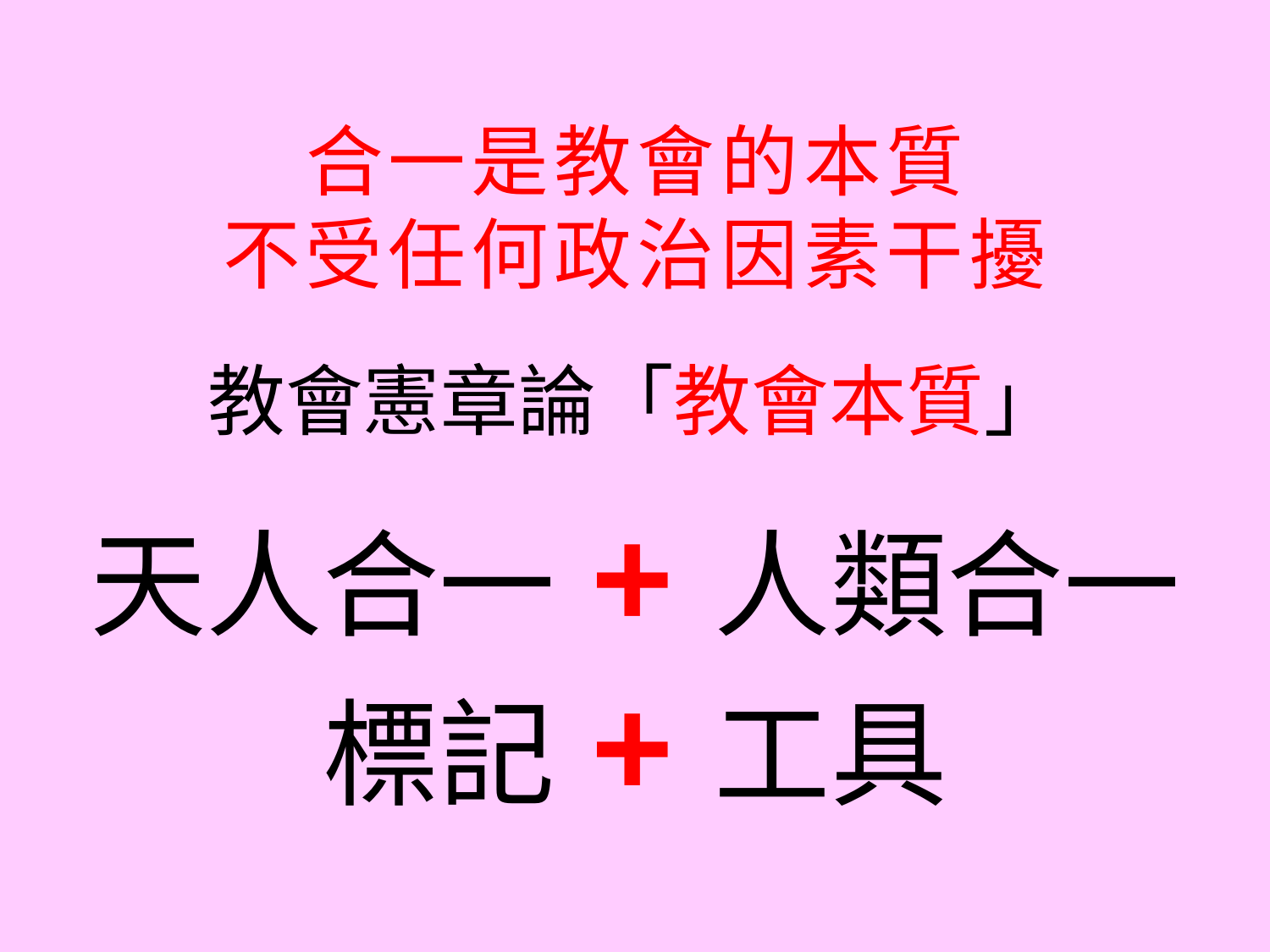

合一是教會的本質
不受任何政治因素干擾
教會憲章論「教會本質」
天人合一 + 人類合一
標記 + 工具